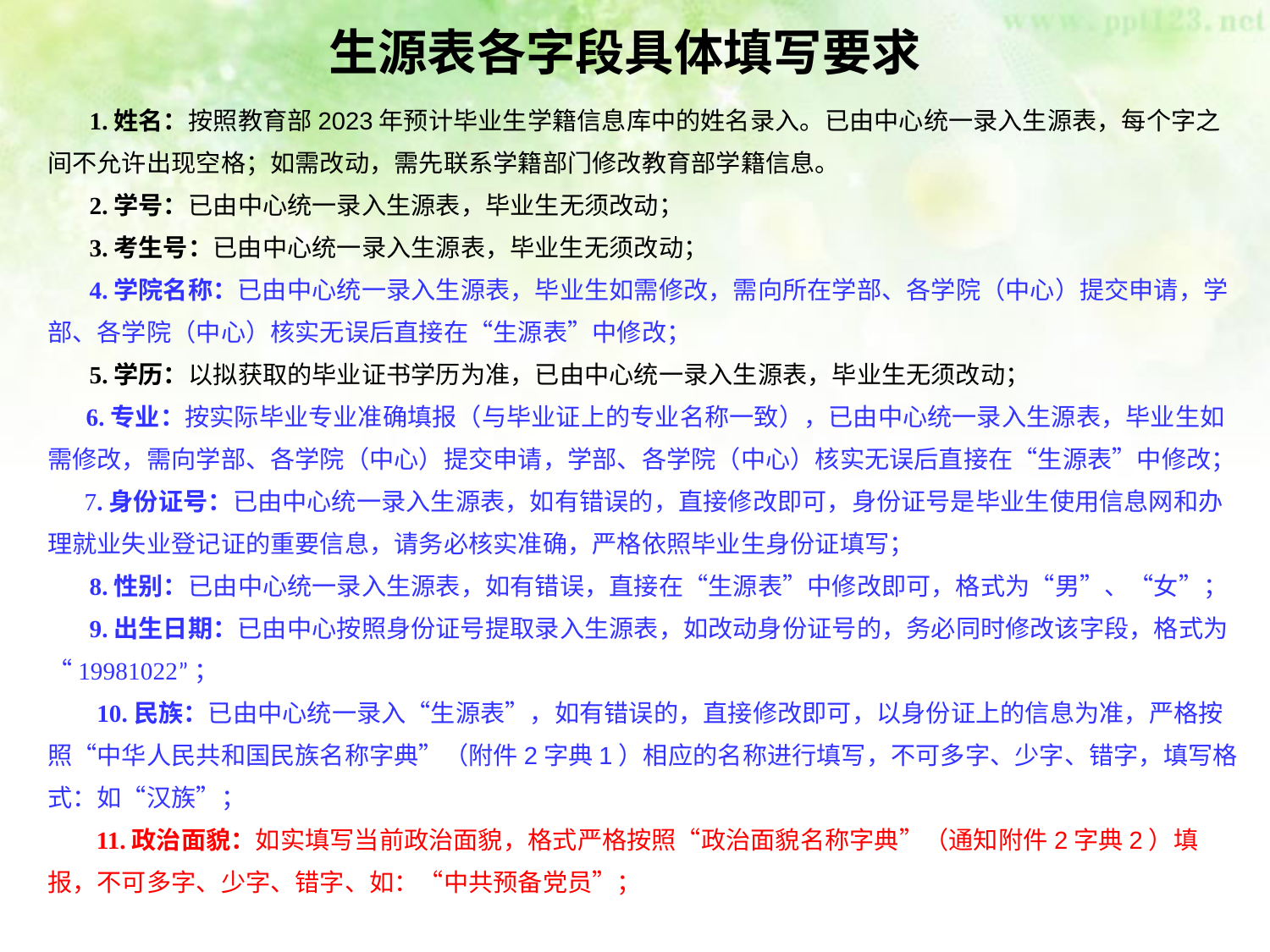

# 生源表各字段具体填写要求
      1.姓名：按照教育部2023年预计毕业生学籍信息库中的姓名录入。已由中心统一录入生源表，每个字之间不允许出现空格；如需改动，需先联系学籍部门修改教育部学籍信息。
      2.学号：已由中心统一录入生源表，毕业生无须改动；
      3.考生号：已由中心统一录入生源表，毕业生无须改动；
      4.学院名称：已由中心统一录入生源表，毕业生如需修改，需向所在学部、各学院（中心）提交申请，学部、各学院（中心）核实无误后直接在“生源表”中修改；
      5.学历：以拟获取的毕业证书学历为准，已由中心统一录入生源表，毕业生无须改动；
       6.专业：按实际毕业专业准确填报（与毕业证上的专业名称一致），已由中心统一录入生源表，毕业生如需修改，需向学部、各学院（中心）提交申请，学部、各学院（中心）核实无误后直接在“生源表”中修改；
      7.身份证号：已由中心统一录入生源表，如有错误的，直接修改即可，身份证号是毕业生使用信息网和办理就业失业登记证的重要信息，请务必核实准确，严格依照毕业生身份证填写；
      8.性别：已由中心统一录入生源表，如有错误，直接在“生源表”中修改即可，格式为“男”、“女”；
      9.出生日期：已由中心按照身份证号提取录入生源表，如改动身份证号的，务必同时修改该字段，格式为“19981022”；
 10.民族：已由中心统一录入“生源表”，如有错误的，直接修改即可，以身份证上的信息为准，严格按照“中华人民共和国民族名称字典”（附件2字典1）相应的名称进行填写，不可多字、少字、错字，填写格式：如“汉族”；
11.政治面貌：如实填写当前政治面貌，格式严格按照“政治面貌名称字典”（通知附件2字典2）填报，不可多字、少字、错字、如：“中共预备党员”；